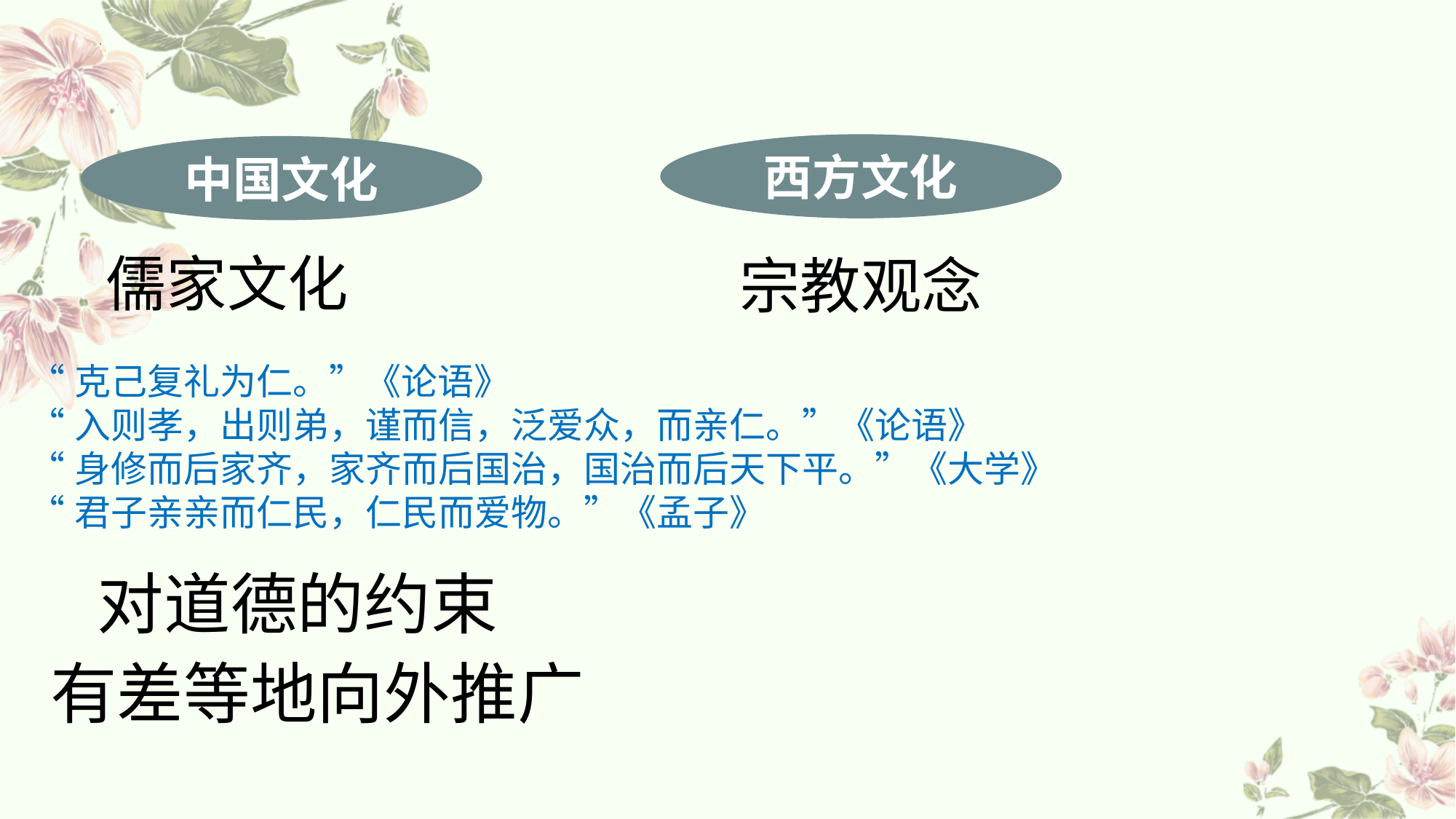

西方文化
中国文化
儒家文化
宗教观念
“克己复礼为仁。”《论语》
“入则孝，出则弟，谨而信，泛爱众，而亲仁。”《论语》
“身修而后家齐，家齐而后国治，国治而后天下平。”《大学》
“君子亲亲而仁民，仁民而爱物。”《孟子》

对道德的约束
有差等地向外推广